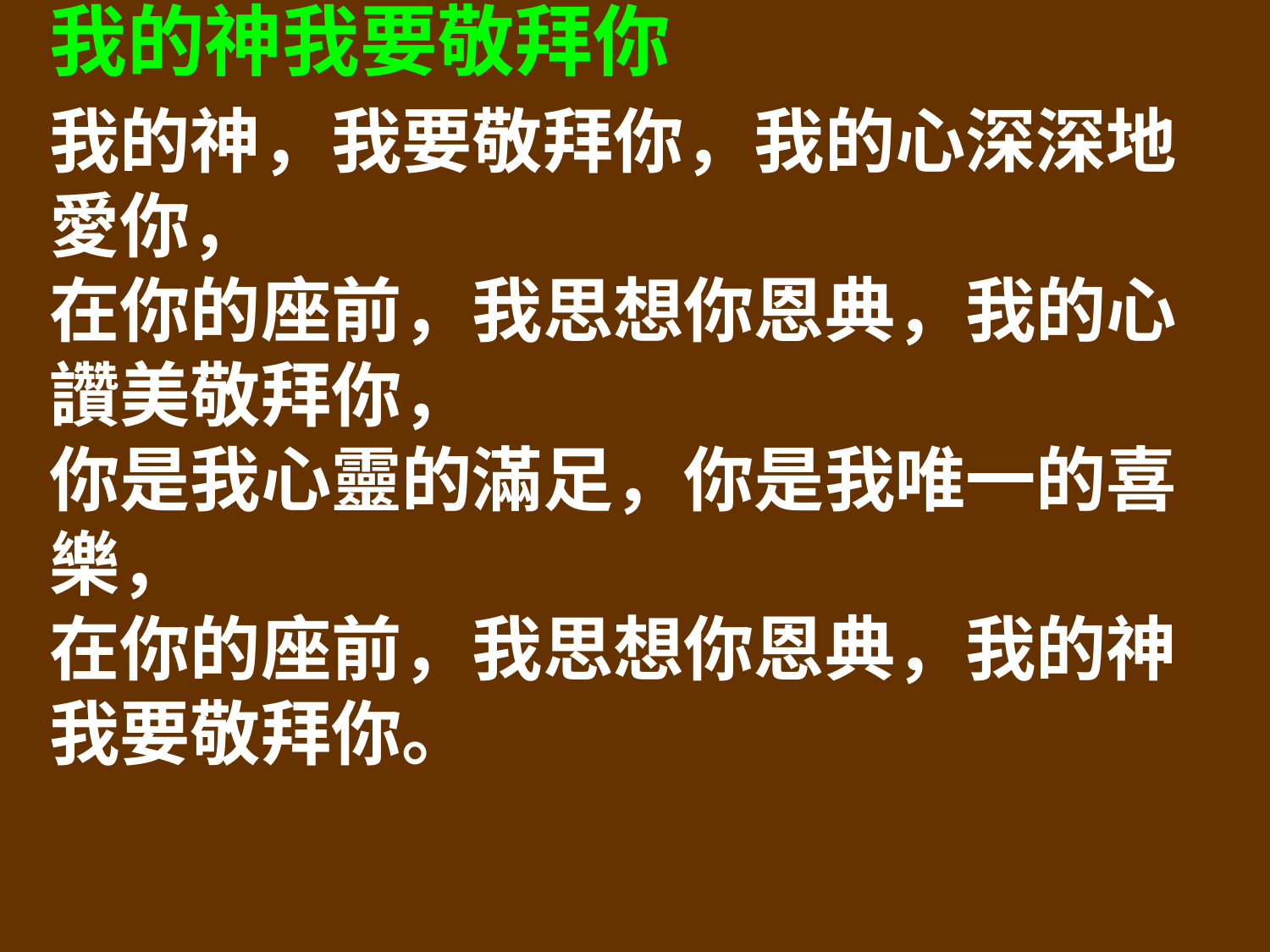

我的神我要敬拜你
我的神，我要敬拜你，我的心深深地愛你，
在你的座前，我思想你恩典，我的心讚美敬拜你，
你是我心靈的滿足，你是我唯一的喜樂，
在你的座前，我思想你恩典，我的神我要敬拜你。